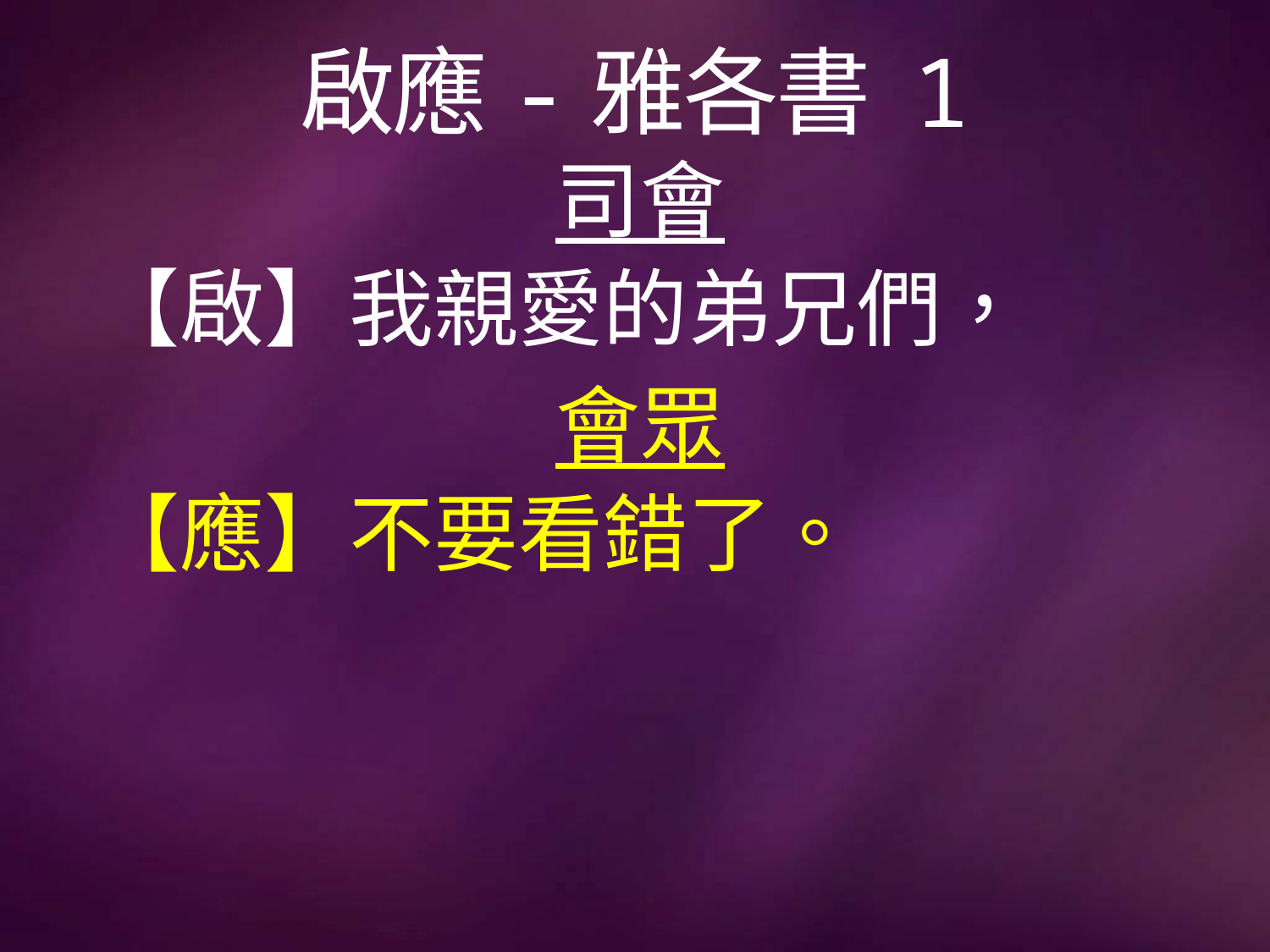

# 啟應-雅各書 1
司會
【啟】我親愛的弟兄們，

會眾
【應】不要看錯了。